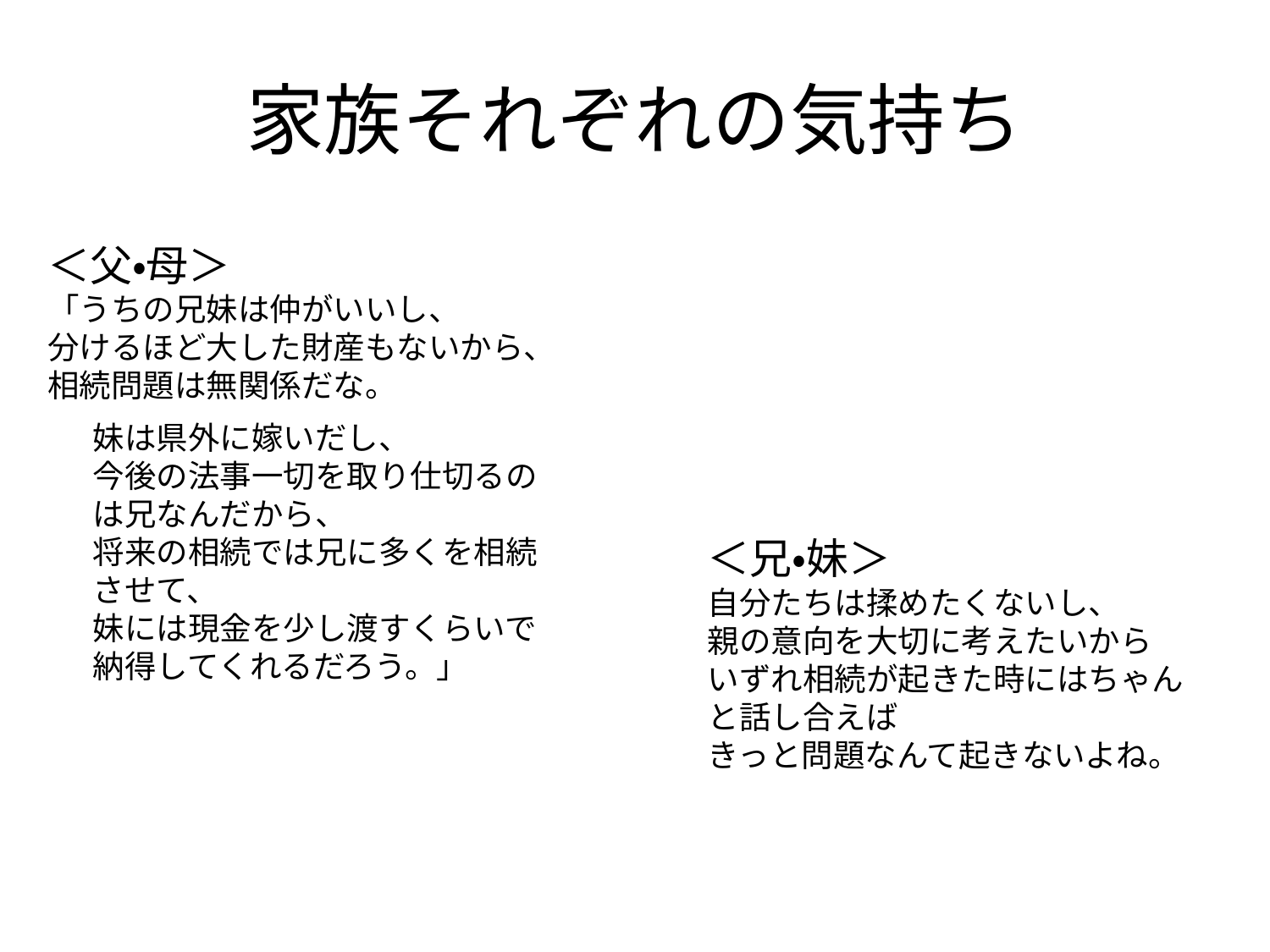

# 家族それぞれの気持ち
＜父・母＞
「うちの兄妹は仲がいいし、
分けるほど大した財産もないから、
相続問題は無関係だな。
妹は県外に嫁いだし、
今後の法事一切を取り仕切るのは兄なんだから、
将来の相続では兄に多くを相続させて、
妹には現金を少し渡すくらいで
納得してくれるだろう。」
＜兄・妹＞
自分たちは揉めたくないし、
親の意向を大切に考えたいから
いずれ相続が起きた時にはちゃんと話し合えば
きっと問題なんて起きないよね。